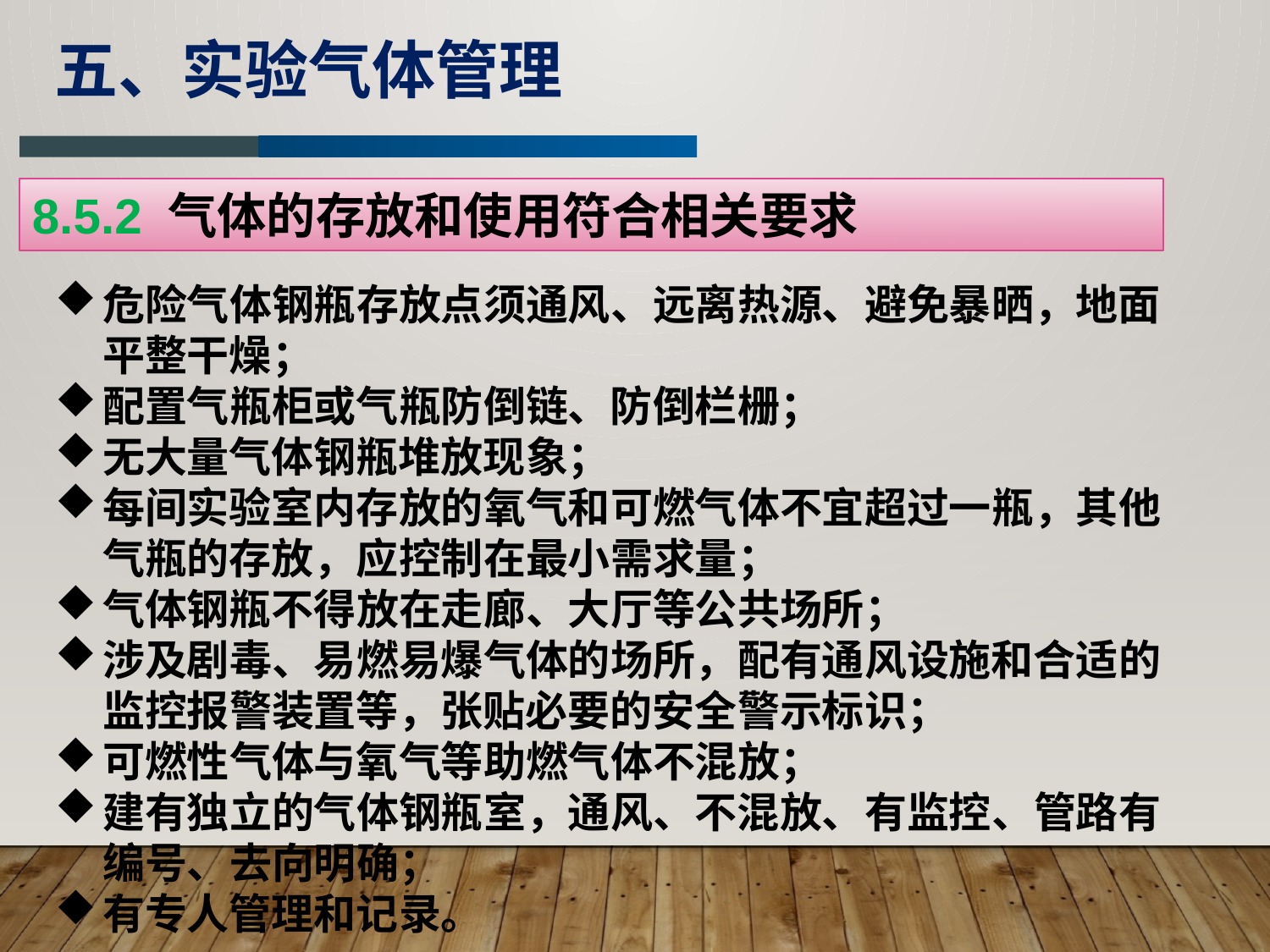

五、实验气体管理

8.5.2 气体的存放和使用符合相关要求
危险气体钢瓶存放点须通风、远离热源、避免暴晒，地面平整干燥；
配置气瓶柜或气瓶防倒链、防倒栏栅；
无大量气体钢瓶堆放现象；
每间实验室内存放的氧气和可燃气体不宜超过一瓶，其他气瓶的存放，应控制在最小需求量；
气体钢瓶不得放在走廊、大厅等公共场所；
涉及剧毒、易燃易爆气体的场所，配有通风设施和合适的监控报警装置等，张贴必要的安全警示标识；
可燃性气体与氧气等助燃气体不混放；
建有独立的气体钢瓶室，通风、不混放、有监控、管路有编号、去向明确；
有专人管理和记录。